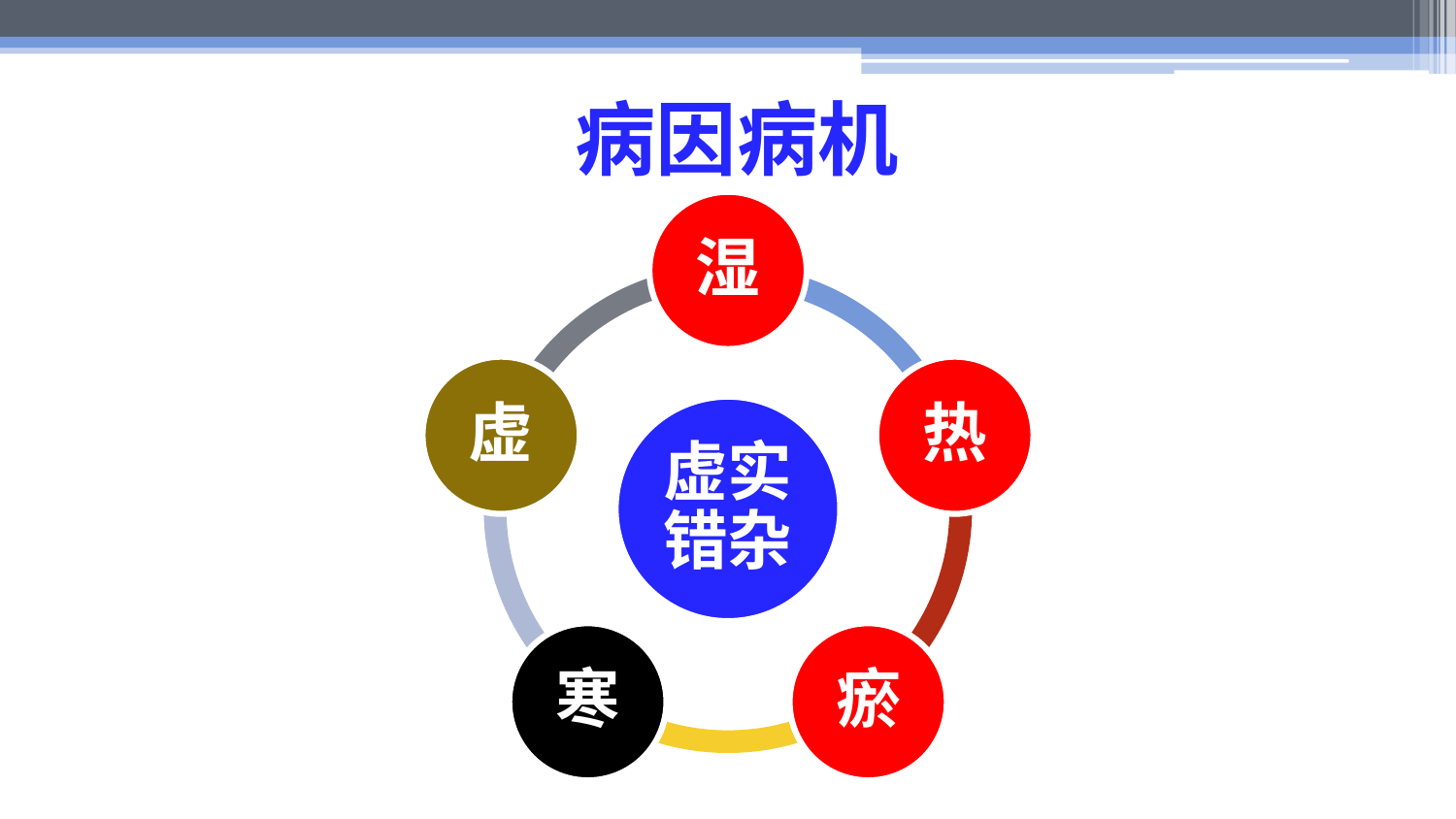

# 病因病机
虚实错杂
湿
热
瘀
寒
虚